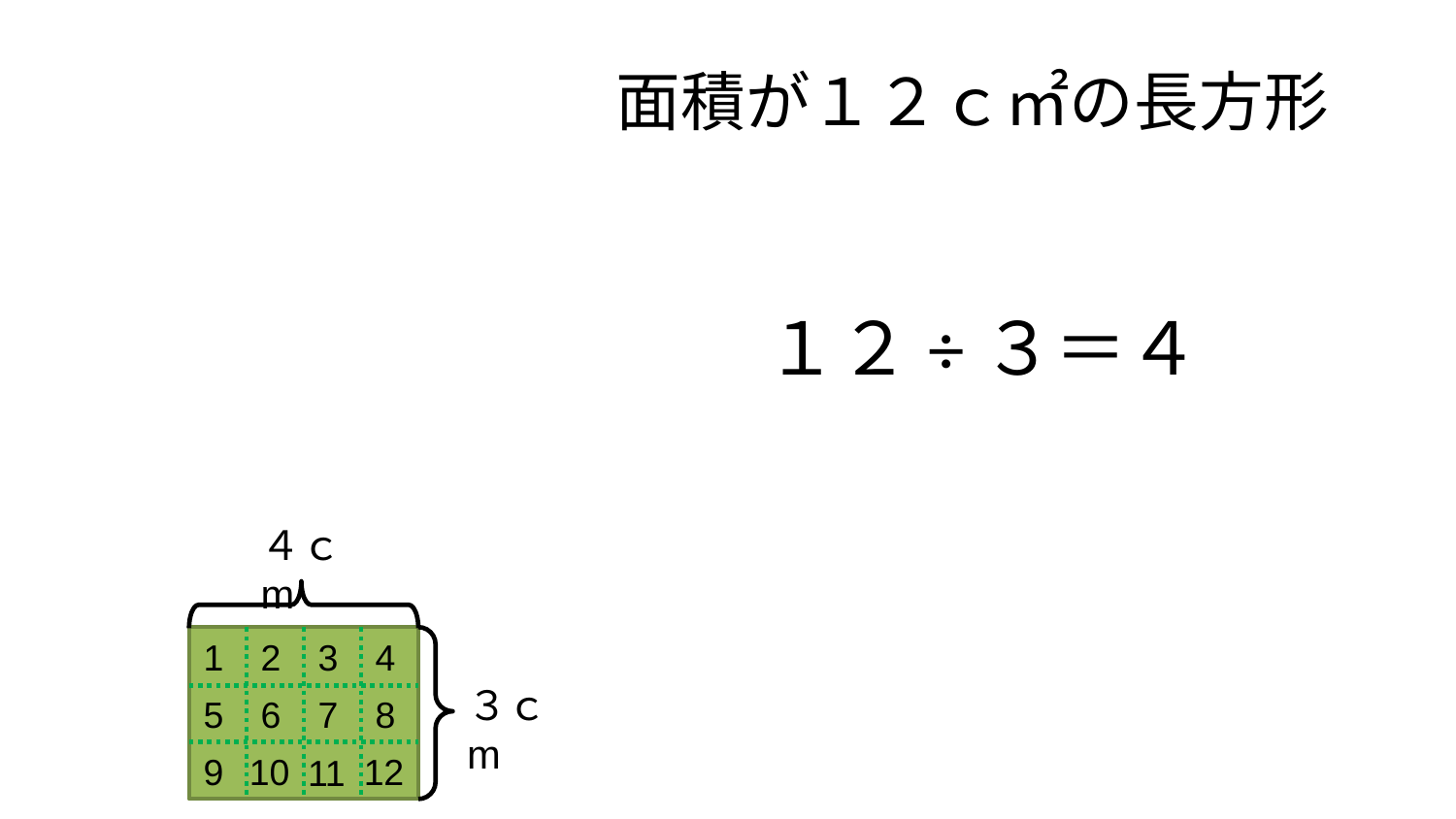

面積が１２ｃ㎡の長方形
１２÷３＝４

４ｃm
1
2
3
4

３ｃm
5
6
7
8
9
10
12
11